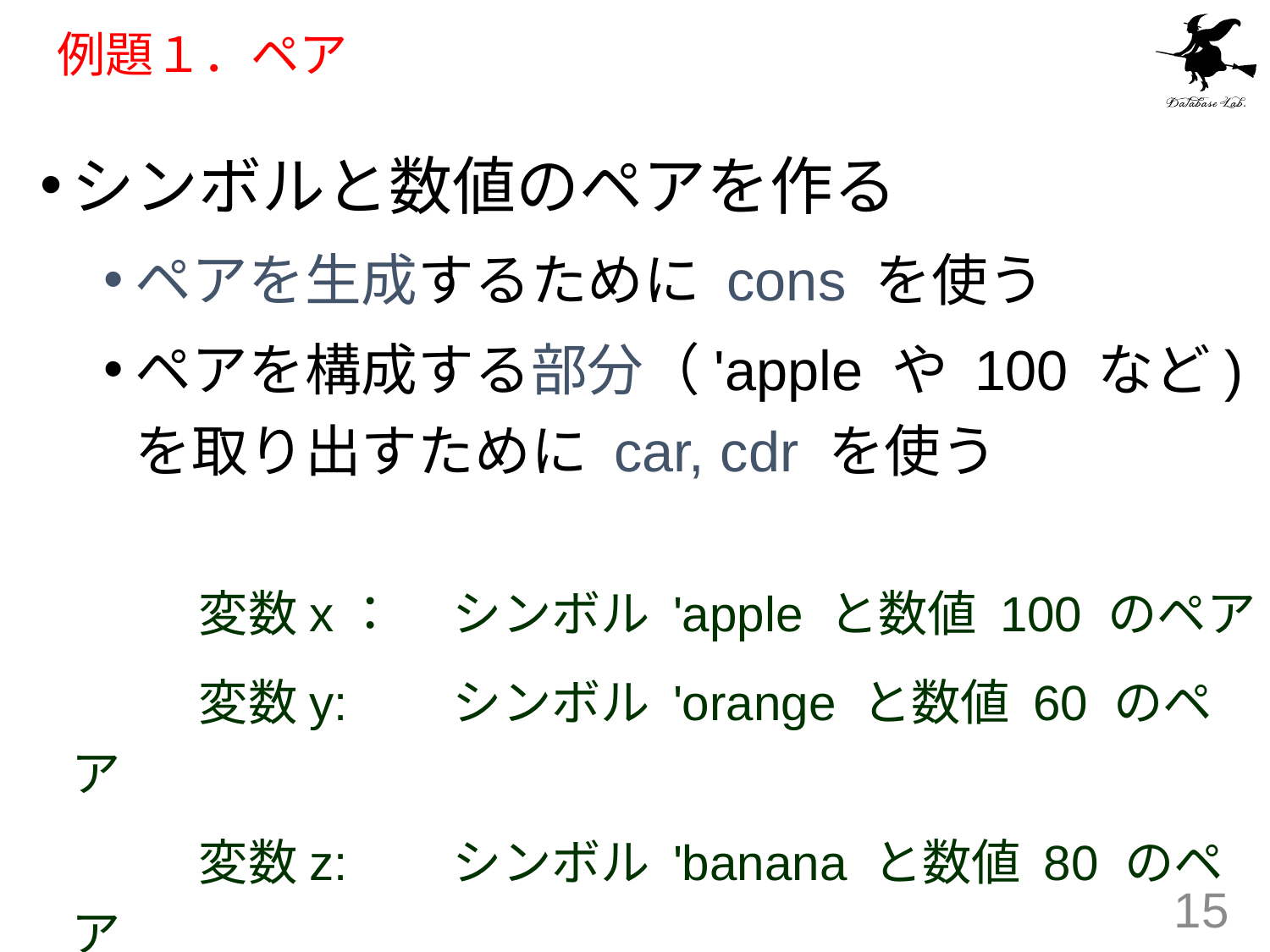

# 例題１．ペア
シンボルと数値のペアを作る
ペアを生成するために cons を使う
ペアを構成する部分（'apple や 100 など)を取り出すために car, cdr を使う

		変数x：　	シンボル 'apple と数値 100 のペア
		変数y:	シンボル 'orange と数値 60 のペア
		変数z: 	シンボル 'banana と数値 80 のペア
15